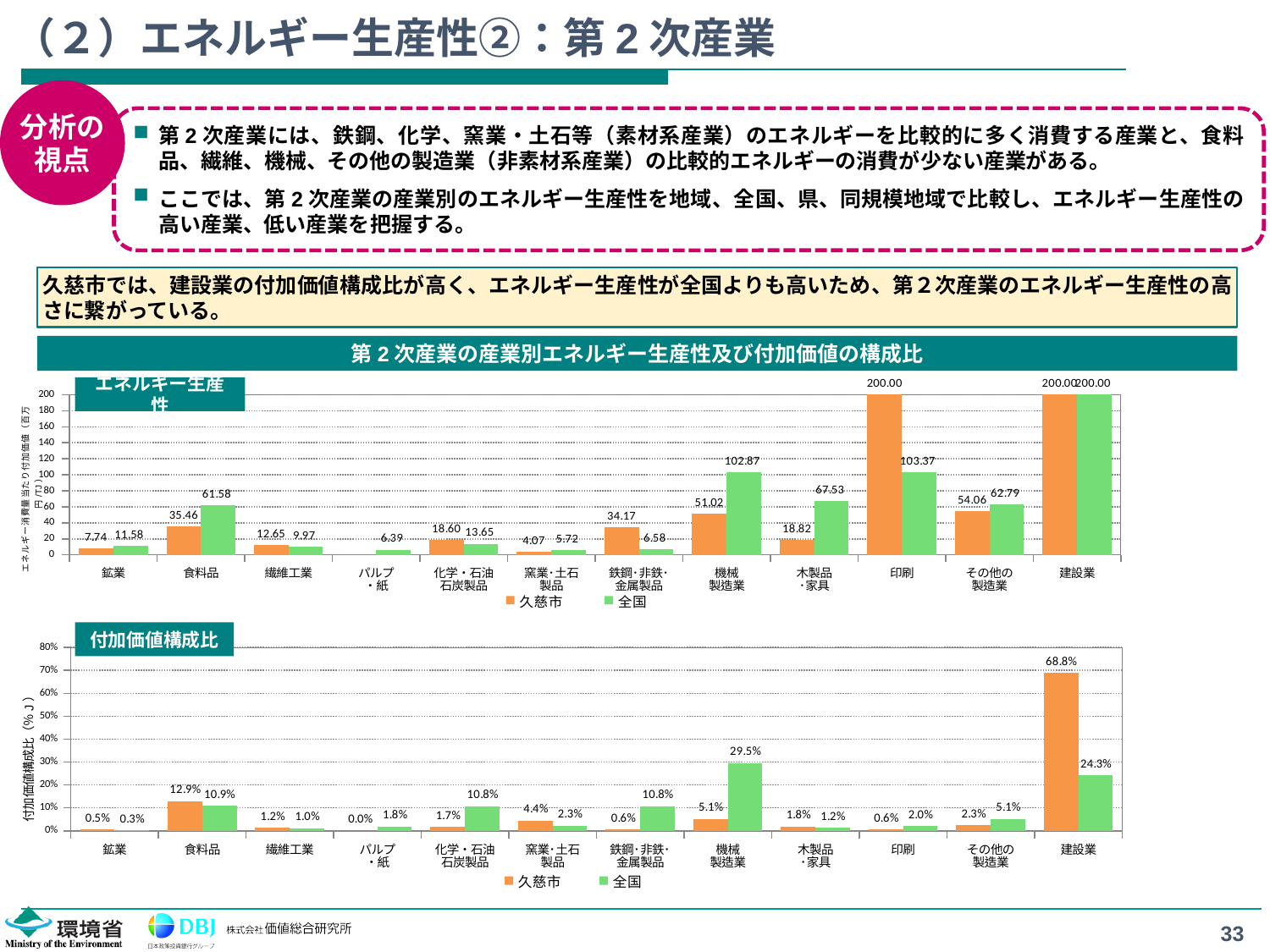

# （２）エネルギー生産性②：第2次産業
分析の
視点
第2次産業には、鉄鋼、化学、窯業・土石等（素材系産業）のエネルギーを比較的に多く消費する産業と、食料品、繊維、機械、その他の製造業（非素材系産業）の比較的エネルギーの消費が少ない産業がある。
ここでは、第2次産業の産業別のエネルギー生産性を地域、全国、県、同規模地域で比較し、エネルギー生産性の高い産業、低い産業を把握する。
久慈市では、建設業の付加価値構成比が高く、エネルギー生産性が全国よりも高いため、第２次産業のエネルギー生産性の高さに繋がっている。
第2次産業の産業別エネルギー生産性及び付加価値の構成比
エネルギー生産性

### Chart

| Category | 久慈市 | 全国 |
|---|---|---|
| 鉱業 | 7.740115144905653 | 11.579461753172074 |
| 食料品 | 35.45582750535815 | 61.58033861119258 |
| 繊維工業 | 12.648165799259953 | 9.969346480430964 |
| パルプ
・紙 | 0.0 | 6.3916062814178485 |
| 化学・石油
石炭製品 | 18.604064476993866 | 13.647345868879249 |
| 窯業･土石
製品 | 4.066487868181844 | 5.7212734909558725 |
| 鉄鋼･非鉄･
金属製品 | 34.17246404774529 | 6.5807275223014345 |
| 機械
製造業 | 51.01937259851275 | 102.86745312550276 |
| 木製品
･家具 | 18.824923759981232 | 67.53023193641151 |
| 印刷 | 200.0 | 103.37493607870287 |
| その他の
製造業 | 54.06178224470118 | 62.78663174982111 |
| 建設業 | 200.0 | 200.0 |
付加価値構成比

### Chart

| Category | 久慈市 | 全国 |
|---|---|---|
| 鉱業 | 0.0054220030501404125 | 0.0027327727645611124 |
| 食料品 | 0.12871874436914232 | 0.10941345365053311 |
| 繊維工業 | 0.01207855764568208 | 0.009834734755263882 |
| パルプ
・紙 | 0.0 | 0.01803219852337983 |
| 化学・石油
石炭製品 | 0.01727726506919641 | 0.10800775909215196 |
| 窯業･土石
製品 | 0.04391935447550795 | 0.02285941345365054 |
| 鉄鋼･非鉄･
金属製品 | 0.00583652857215122 | 0.10811542931364498 |
| 機械
製造業 | 0.05106226375296889 | 0.2953359994531039 |
| 木製品
･家具 | 0.017922292317819513 | 0.012139390210555111 |
| 印刷 | 0.006353179725571135 | 0.020330017774131817 |
| その他の
製造業 | 0.023278911572689152 | 0.05064089417555367 |
| 建設業 | 0.688130899449131 | 0.2425579368334701 |
33